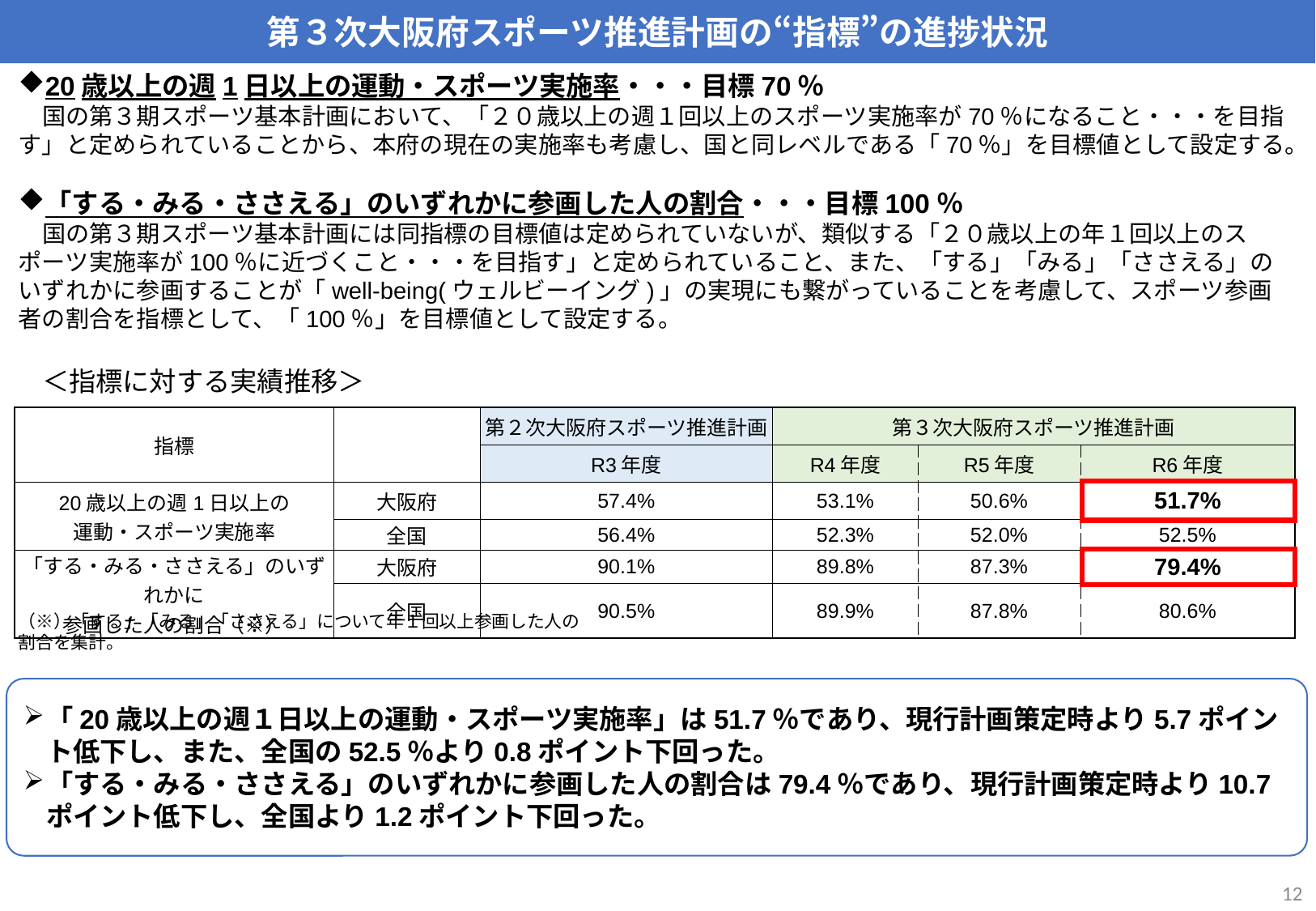

第３次大阪府スポーツ推進計画の“指標”の進捗状況
20歳以上の週1日以上の運動・スポーツ実施率・・・目標70％
国の第３期スポーツ基本計画において、「２０歳以上の週１回以上のスポーツ実施率が70％になること・・・を目指す」と定められていることから、本府の現在の実施率も考慮し、国と同レベルである「70％」を目標値として設定する。

「する・みる・ささえる」のいずれかに参画した人の割合・・・目標100％
国の第３期スポーツ基本計画には同指標の目標値は定められていないが、類似する「２０歳以上の年１回以上のスポーツ実施率が100％に近づくこと・・・を目指す」と定められていること、また、「する」「みる」「ささえる」のいずれかに参画することが「well-being(ウェルビーイング)」の実現にも繋がっていることを考慮して、スポーツ参画者の割合を指標として、「100％」を目標値として設定する。

＜指標に対する実績推移＞
| 指標 |  | 第２次大阪府スポーツ推進計画 | 第３次大阪府スポーツ推進計画 |  |  |
| --- | --- | --- | --- | --- | --- |
|  |  | R3年度 | R4年度 | R5年度 | R6年度 |
| 20歳以上の週1日以上の 運動・スポーツ実施率 | 大阪府 | 57.4% | 53.1% | 50.6% | 51.7% |
|  | 全国 | 56.4% | 52.3% | 52.0% | 52.5% |
| 「する・みる・ささえる」のいずれかに 参画した人の割合（※） | 大阪府 | 90.1% | 89.8% | 87.3% | 79.4% |
|  | 全国 | 90.5% | 89.9% | 87.8% | 80.6% |

（※）「する」「みる」「ささえる」について年１回以上参画した人の割合を集計。
「20歳以上の週１日以上の運動・スポーツ実施率」は51.7％であり、現行計画策定時より5.7ポイント低下し、また、全国の52.5％より0.8ポイント下回った。
「する・みる・ささえる」のいずれかに参画した人の割合は79.4％であり、現行計画策定時より10.7ポイント低下し、全国より1.2ポイント下回った。
12